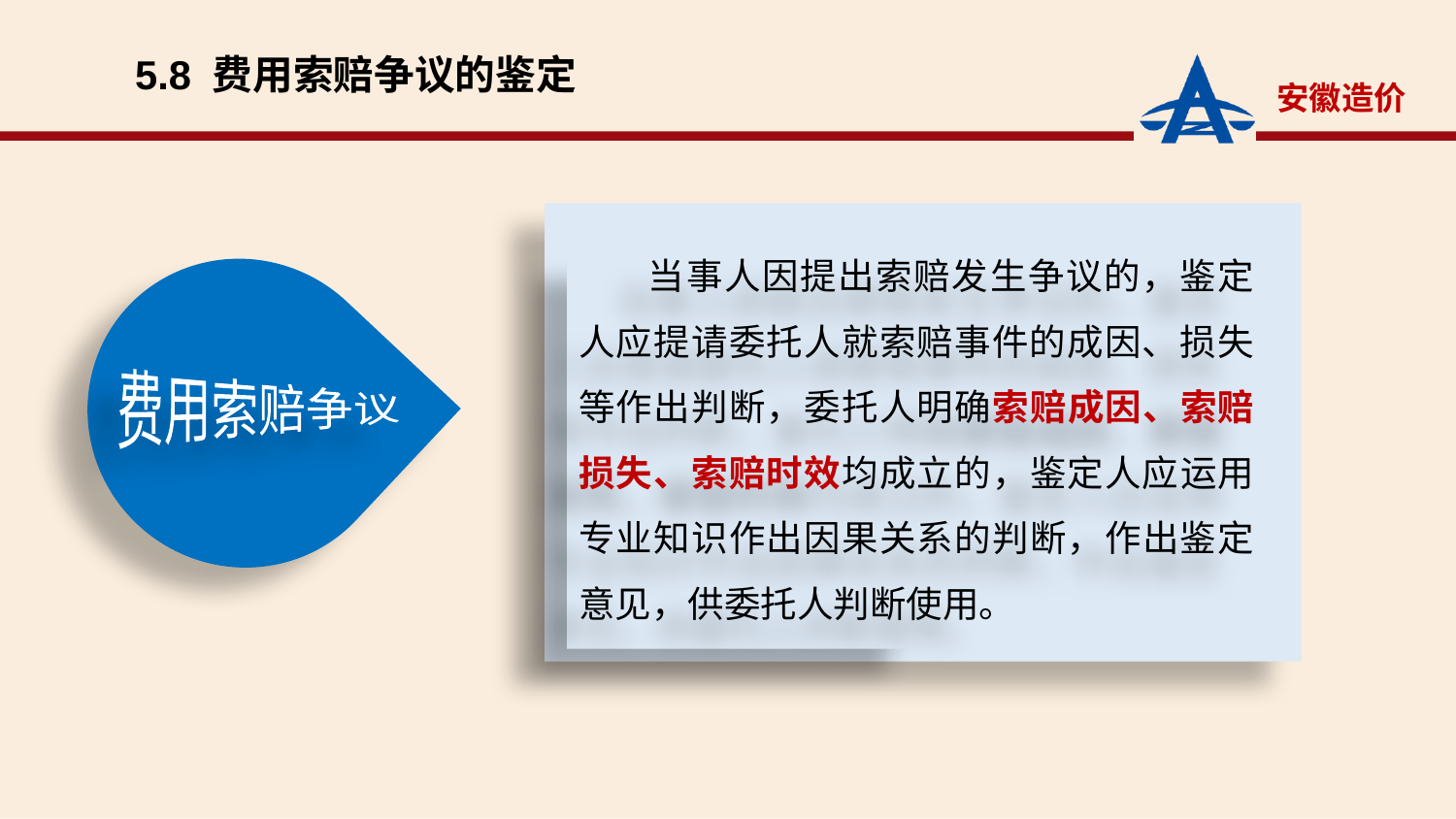

5.8 费用索赔争议的鉴定

      当事人因提出索赔发生争议的，鉴定人应提请委托人就索赔事件的成因、损失等作出判断，委托人明确索赔成因、索赔损失、索赔时效均成立的，鉴定人应运用专业知识作出因果关系的判断，作出鉴定意见，供委托人判断使用。

费用索赔争议